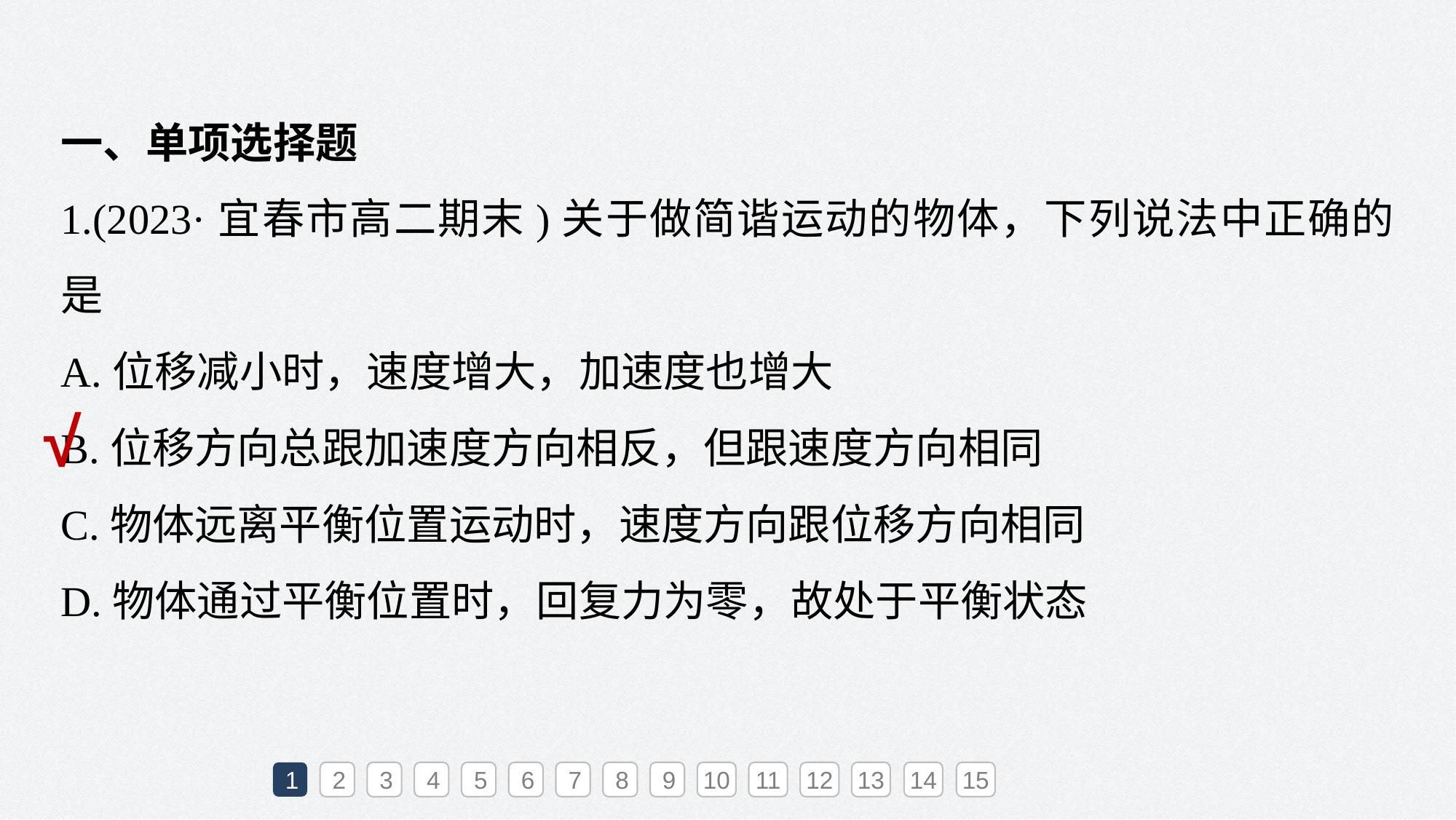

一、单项选择题
1.(2023·宜春市高二期末)关于做简谐运动的物体，下列说法中正确的是
A.位移减小时，速度增大，加速度也增大
B.位移方向总跟加速度方向相反，但跟速度方向相同
C.物体远离平衡位置运动时，速度方向跟位移方向相同
D.物体通过平衡位置时，回复力为零，故处于平衡状态
√
1
2
3
4
5
6
7
8
9
10
11
12
13
14
15